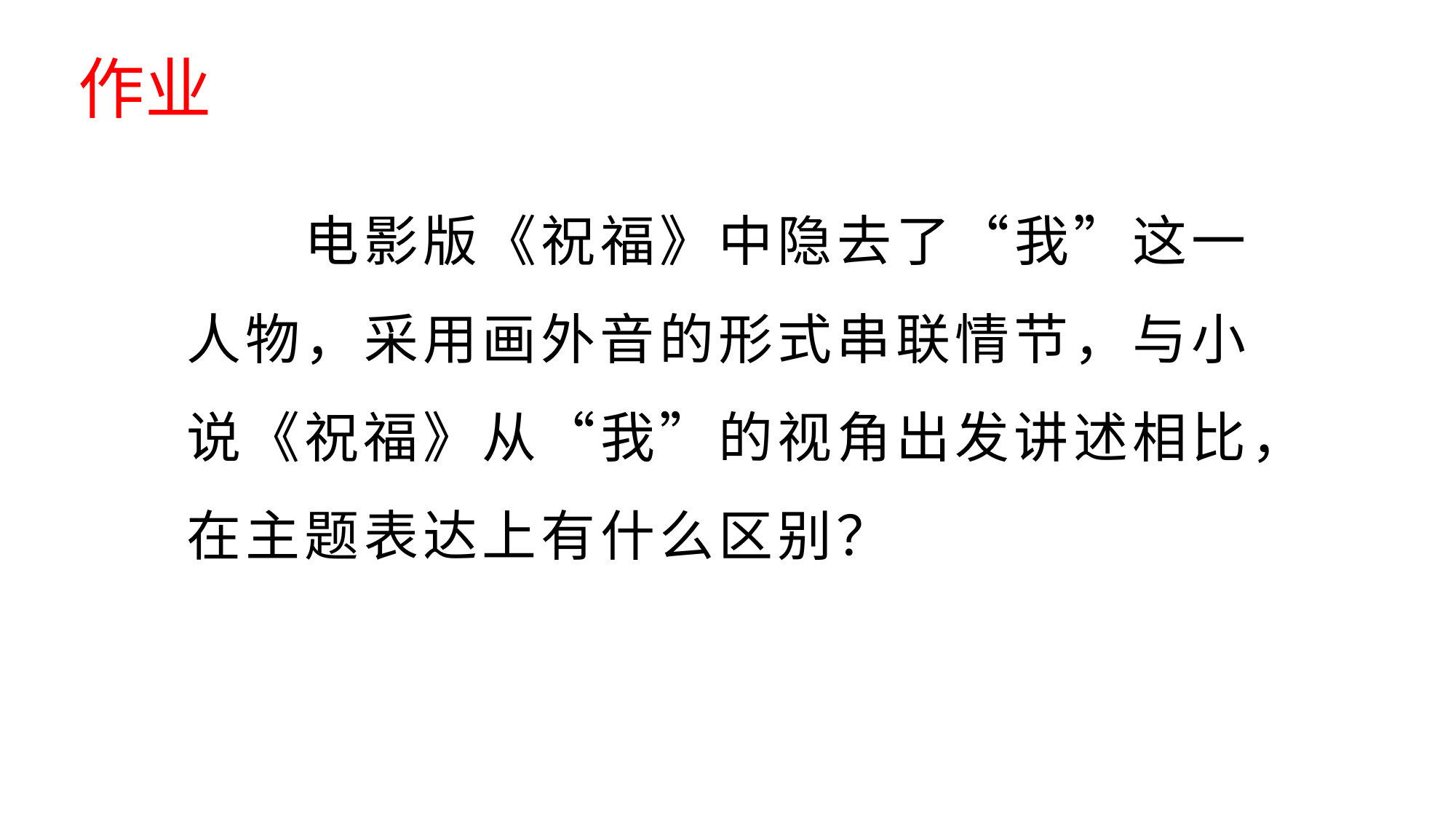

作业
电影版《祝福》中隐去了“我”这一人物，采用画外音的形式串联情节，与小说《祝福》从“我”的视角出发讲述相比，在主题表达上有什么区别？